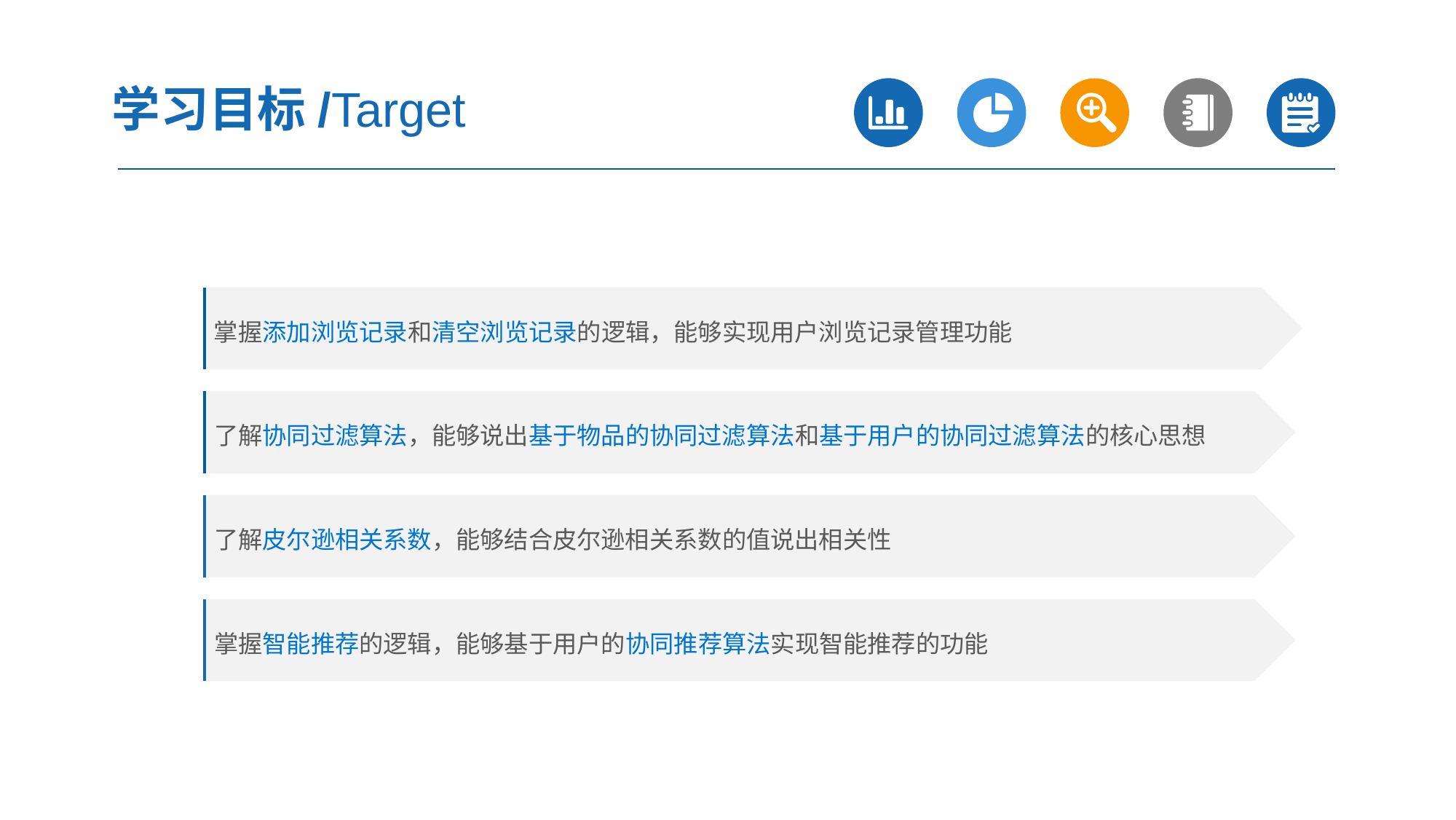

学习目标/Target
掌握添加浏览记录和清空浏览记录的逻辑，能够实现用户浏览记录管理功能

了解协同过滤算法，能够说出基于物品的协同过滤算法和基于用户的协同过滤算法的核心思想

了解皮尔逊相关系数，能够结合皮尔逊相关系数的值说出相关性

掌握智能推荐的逻辑，能够基于用户的协同推荐算法实现智能推荐的功能